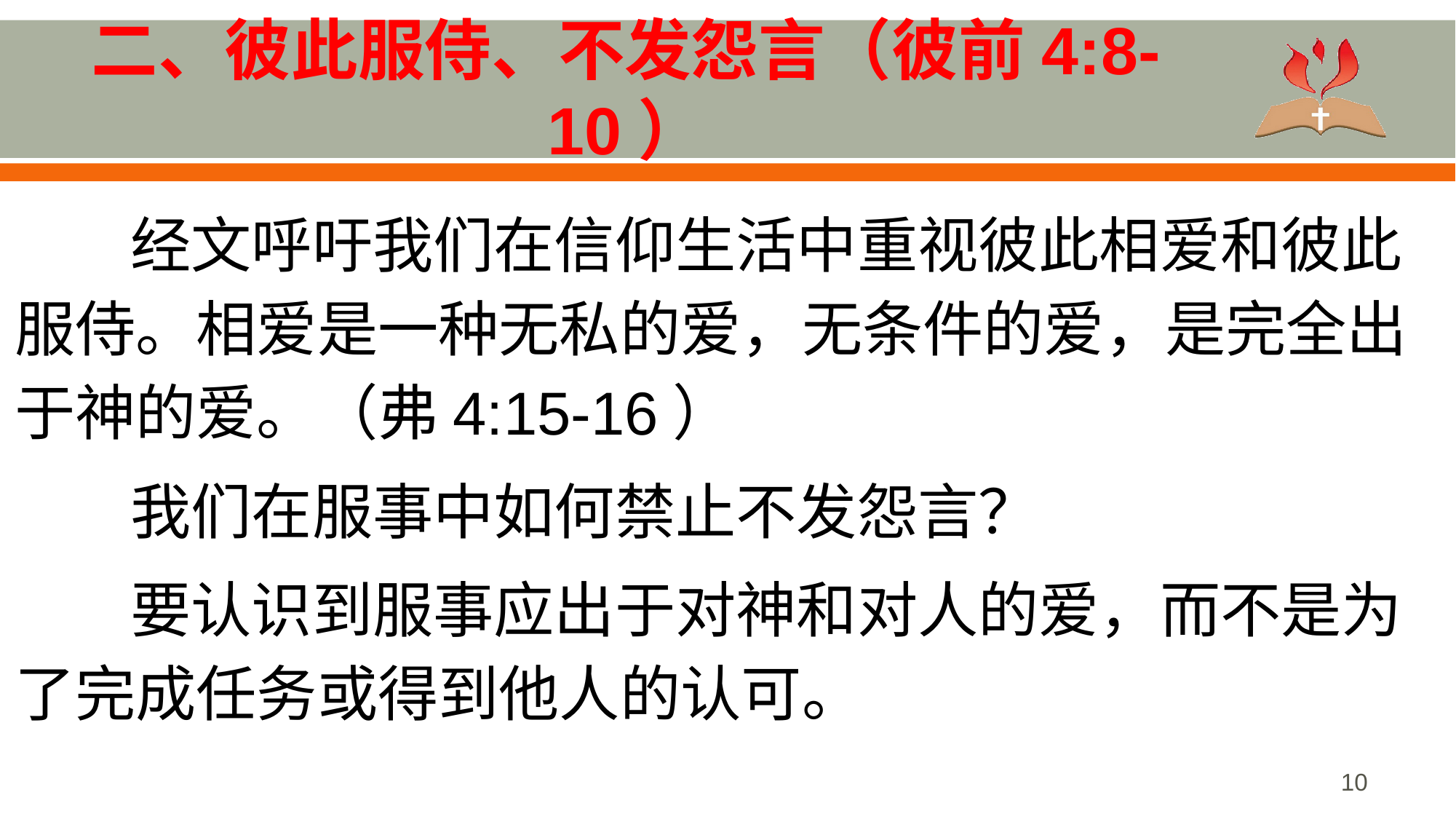

# 二、彼此服侍、不发怨言（彼前4:8-10）
经文呼吁我们在信仰生活中重视彼此相爱和彼此服侍。相爱是一种无私的爱，无条件的爱，是完全出于神的爱。（弗4:15-16）
我们在服事中如何禁止不发怨言？
要认识到服事应出于对神和对人的爱，而不是为了完成任务或得到他人的认可。

10